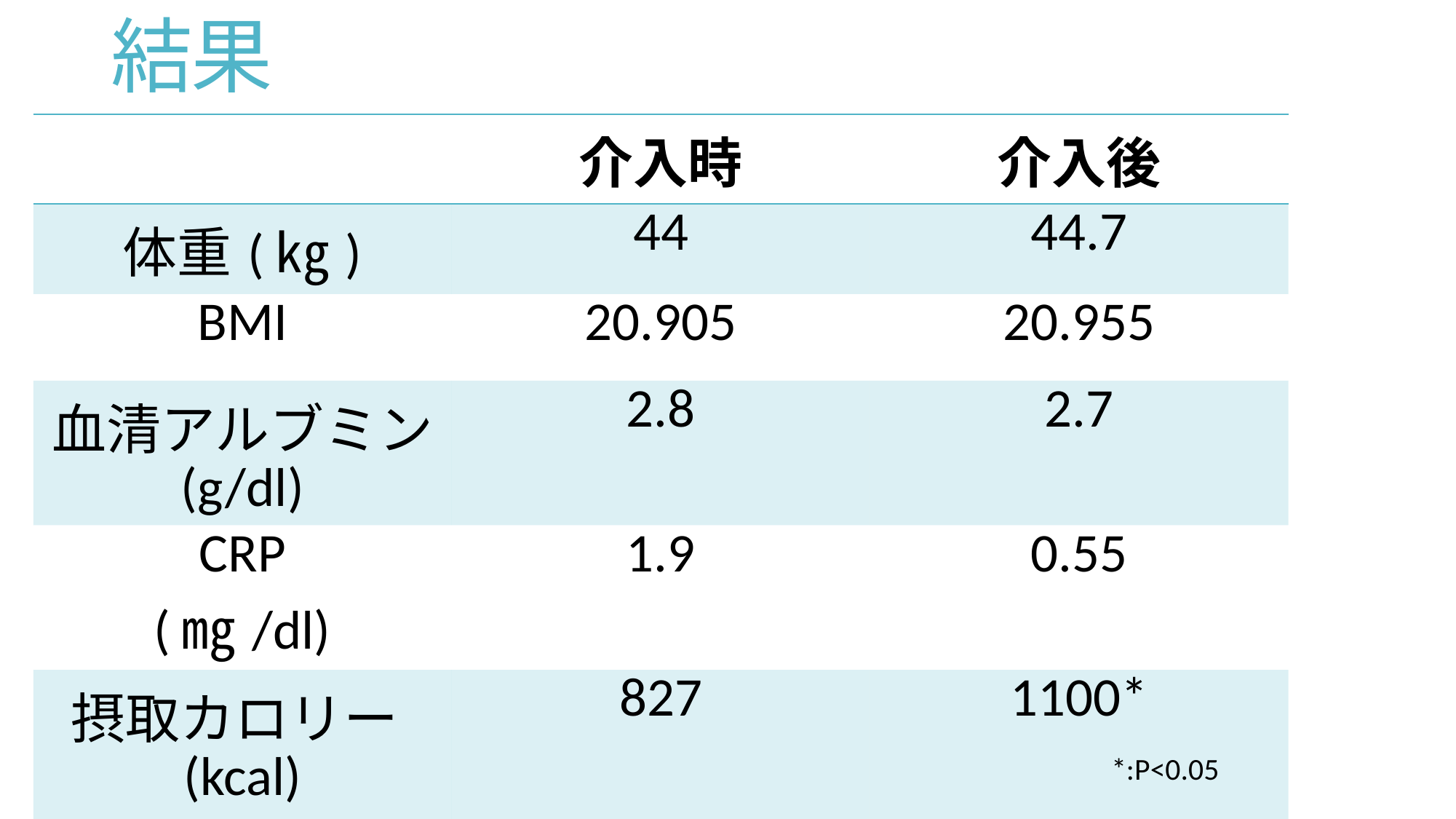

# 結果
|  | 介入時 | 介入後 |
| --- | --- | --- |
| 体重(㎏) | 44 | 44.7 |
| BMI | 20.905 | 20.955 |
| 血清アルブミン (g/dl) | 2.8 | 2.7 |
| CRP (㎎/dl) | 1.9 | 0.55 |
| 摂取カロリー(kcal) | 827 | 1100\* |
*:P<0.05